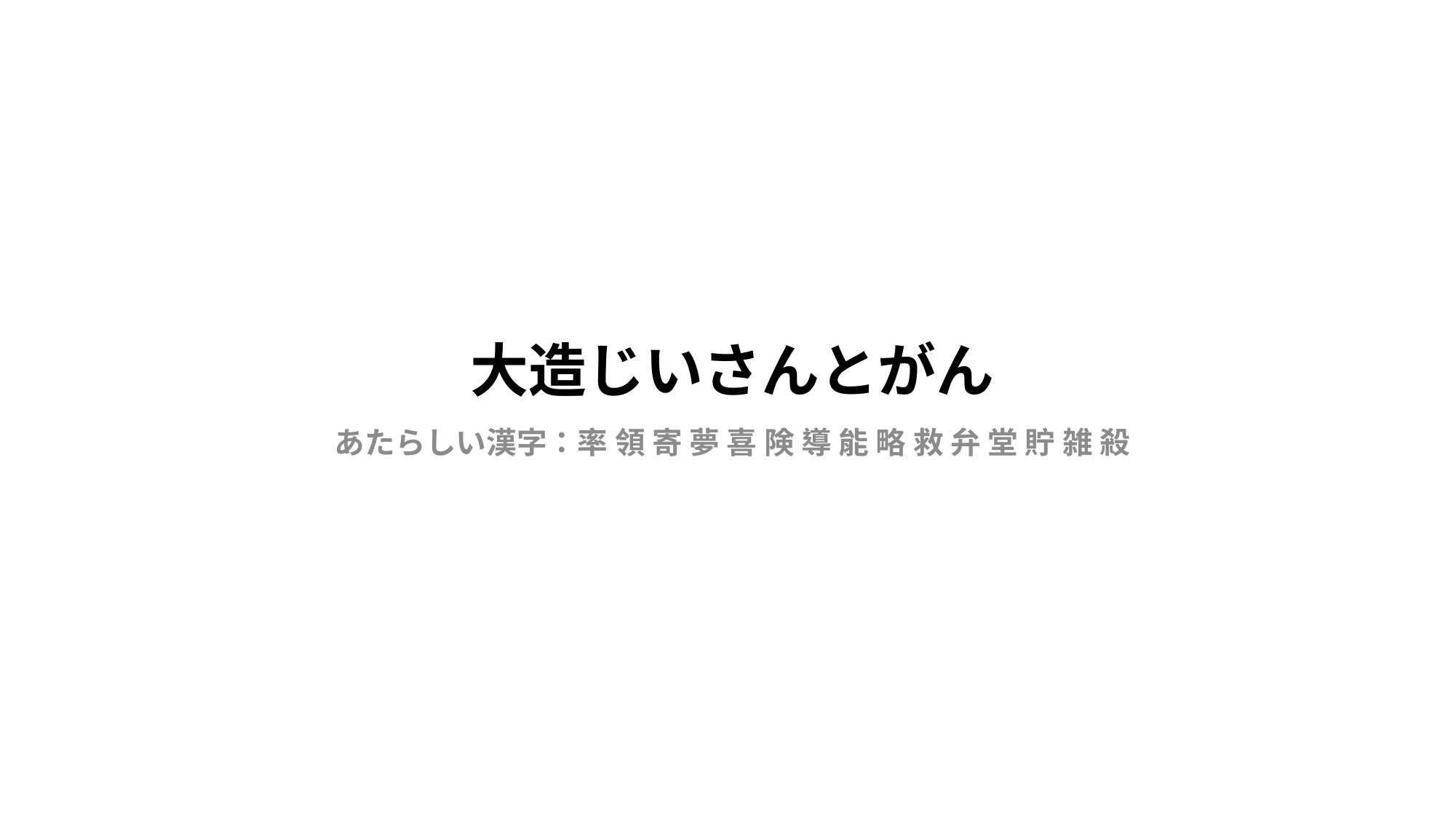

# 大造じいさんとがん
あたらしい漢字：率 領 寄 夢 喜 険 導 能 略 救 弁 堂 貯 雑 殺